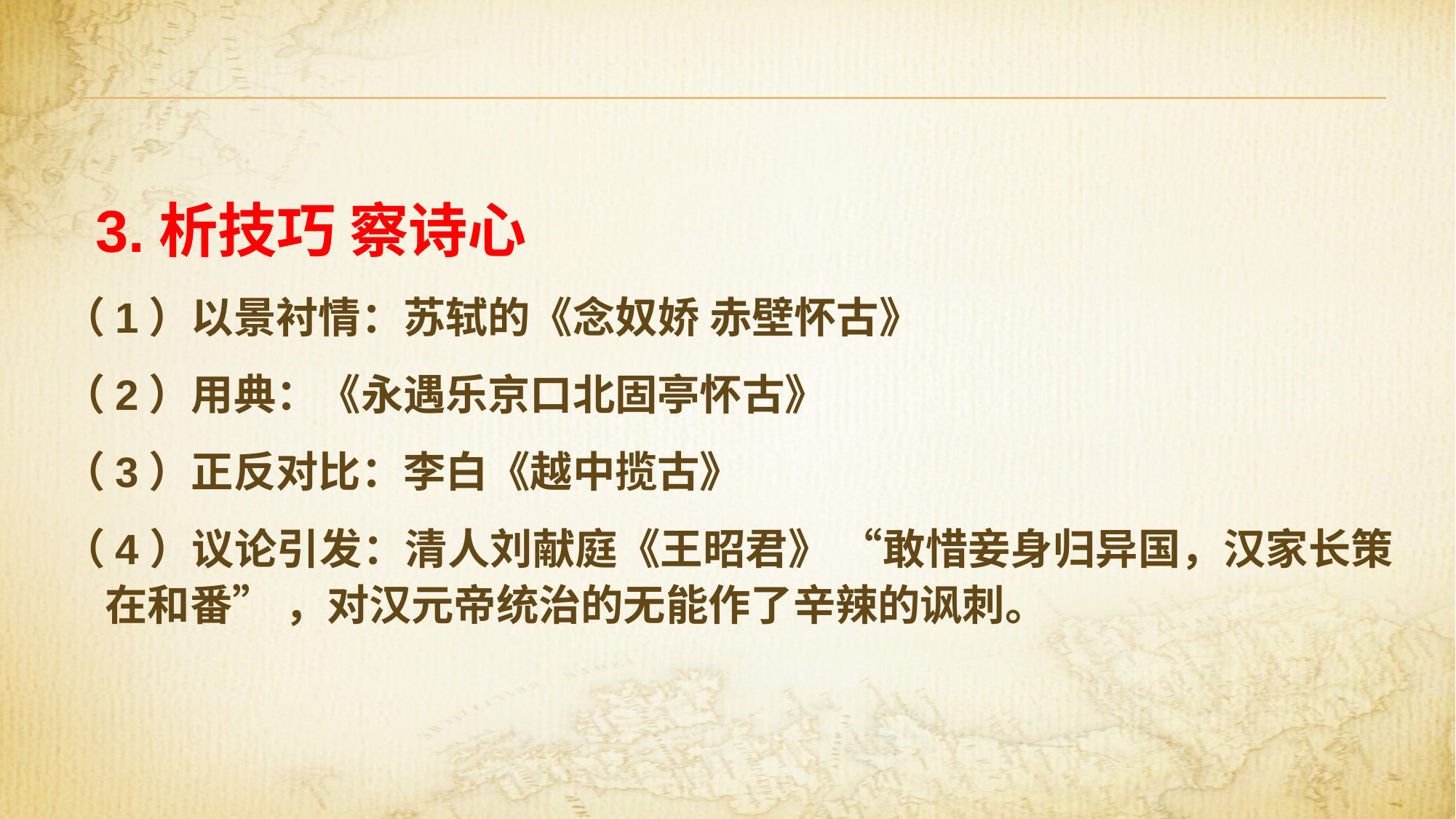

#

  3.析技巧 察诗心
（1）以景衬情：苏轼的《念奴娇 赤壁怀古》
（2）用典：《永遇乐京口北固亭怀古》
（3）正反对比：李白《越中揽古》
（4）议论引发：清人刘献庭《王昭君》 “敢惜妾身归异国，汉家长策在和番” ，对汉元帝统治的无能作了辛辣的讽刺。